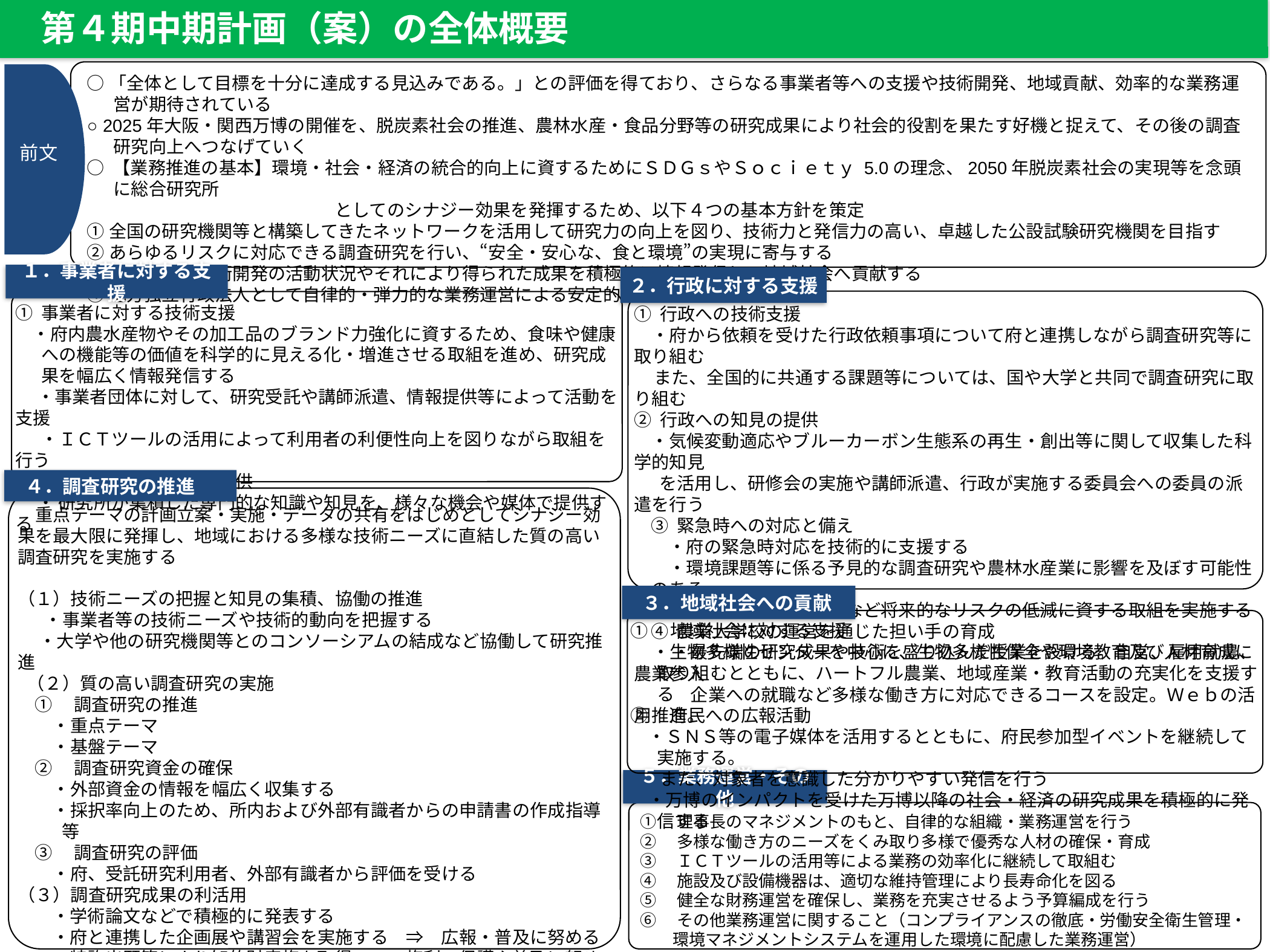

第４期中期計画（案）の全体概要
○「全体として目標を十分に達成する見込みである。」との評価を得ており、さらなる事業者等への支援や技術開発、地域貢献、効率的な業務運営が期待されている
○ 2025年大阪・関西万博の開催を、脱炭素社会の推進、農林水産・食品分野等の研究成果により社会的役割を果たす好機と捉えて、その後の調査研究向上へつなげていく
○ 【業務推進の基本】環境・社会・経済の統合的向上に資するためにＳＤＧｓやＳｏｃｉｅｔｙ 5.0の理念、2050年脱炭素社会の実現等を念頭に総合研究所
　　　　　　　　　　　　　　としてのシナジー効果を発揮するため、以下４つの基本方針を策定
①全国の研究機関等と構築してきたネットワークを活用して研究力の向上を図り、技術力と発信力の高い、卓越した公設試験研究機関を目指す
②あらゆるリスクに対応できる調査研究を行い、“安全・安心な、食と環境”の実現に寄与する
③知見収集・技術開発の活動状況やそれにより得られた成果を積極的に情報発信し、地域社会へ貢献する
④地方独立行政法人として自律的・弾力的な業務運営による安定的な経営に努める
前文
１．事業者に対する支援
２．行政に対する支援
① 行政への技術支援
　・府から依頼を受けた行政依頼事項について府と連携しながら調査研究等に取り組む
    また、全国的に共通する課題等については、国や大学と共同で調査研究に取り組む
② 行政への知見の提供
・気候変動適応やブルーカーボン生態系の再生・創出等に関して収集した科学的知見
 を活用し、研修会の実施や講師派遣、行政が実施する委員会への委員の派遣を行う
③ 緊急時への対応と備え
・府の緊急時対応を技術的に支援する
・環境課題等に係る予見的な調査研究や農林水産業に影響を及ぼす可能性のある
　事象に係る情報収集など将来的なリスクの低減に資する取組を実施する
④ 農業大学校の運営を通じた担い手の育成
　 ・最先端の研究成果や技術を盛り込んだ授業を設ける。自営、雇用就農、農業参入
　　 企業への就職など多様な働き方に対応できるコースを設定。Ｗｅｂの活用推進。

① 事業者に対する技術支援
・府内農水産物やその加工品のブランド力強化に資するため、食味や健康への機能等の価値を科学的に見える化・増進させる取組を進め、研究成果を幅広く情報発信する
　 ・事業者団体に対して、研究受託や講師派遣、情報提供等によって活動を支援
 　・ＩＣＴツールの活用によって利用者の利便性向上を図りながら取組を行う
② 事業者に対する知見の提供
　 ・ 研究所が集積した専門的な知識や知見を、様々な機会や媒体で提供する
  ４．調査研究の推進
　重点テーマの計画立案・実施・データの共有をはじめとしてシナジー効果を最大限に発揮し、地域における多様な技術ニーズに直結した質の高い調査研究を実施する

（１）技術ニーズの把握と知見の集積、協働の推進
　・事業者等の技術ニーズや技術的動向を把握する
  ・大学や他の研究機関等とのコンソーシアムの結成など協働して研究推進
（２）質の高い調査研究の実施
①　調査研究の推進
　・重点テーマ
　・基盤テーマ
②　調査研究資金の確保
　・外部資金の情報を幅広く収集する
　・採択率向上のため、所内および外部有識者からの申請書の作成指導等
③　調査研究の評価
　・府、受託研究利用者、外部有識者から評価を受ける
（３）調査研究成果の利活用
　・学術論文などで積極的に発表する
　・府と連携した企画展や講習会を実施する　⇒　広報・普及に努める
　・特許出願等により知的財産権を取得　⇒　権利の保護や普及に努める

  ３．地域社会への貢献
①　地域社会に対する支援
　 ・生物多様性センターを中心に、生物多様性保全や環境教育及び人材育成に取り組むとともに、ハートフル農業、地域産業・教育活動の充実化を支援する
②　府民への広報活動
・ＳＮＳ等の電子媒体を活用するとともに、府民参加型イベントを継続して実施する。
  また、対象者を意識した分かりやすい発信を行う
・万博のインパクトを受けた万博以降の社会・経済の研究成果を積極的に発信する
５．業務運営・その他
①　理事長のマネジメントのもと、自律的な組織・業務運営を行う
②　多様な働き方のニーズをくみ取り多様で優秀な人材の確保・育成
③　ＩＣＴツールの活用等による業務の効率化に継続して取組む
④　施設及び設備機器は、適切な維持管理により長寿命化を図る
⑤　健全な財務運営を確保し、業務を充実させるよう予算編成を行う
⑥　その他業務運営に関すること（コンプライアンスの徹底・労働安全衛生管理・
　　環境マネジメントシステムを運用した環境に配慮した業務運営）